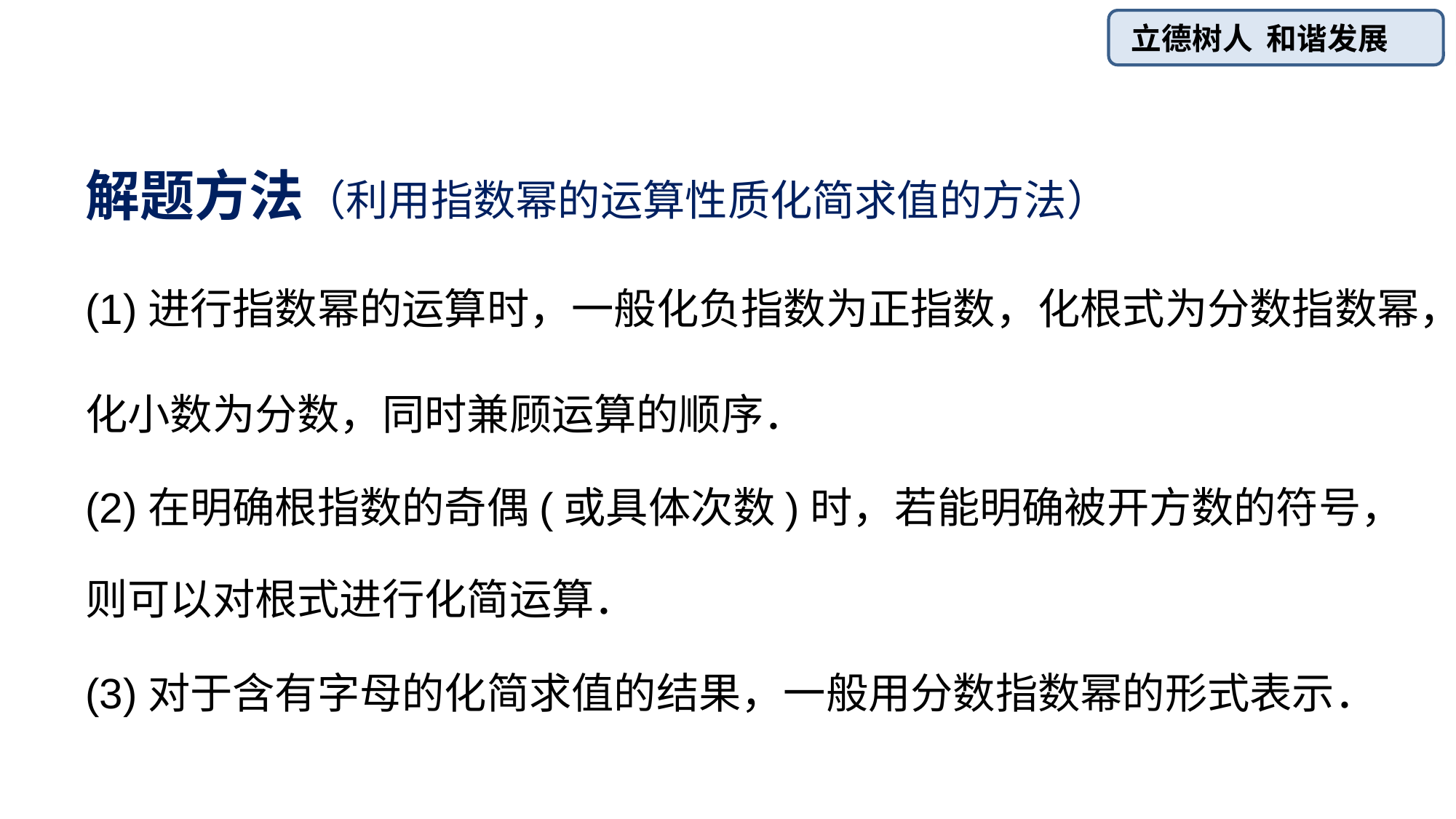

#
解题方法（利用指数幂的运算性质化简求值的方法）

(1)进行指数幂的运算时，一般化负指数为正指数，化根式为分数指数幂，

化小数为分数，同时兼顾运算的顺序．
(2)在明确根指数的奇偶(或具体次数)时，若能明确被开方数的符号，则可以对根式进行化简运算．
(3)对于含有字母的化简求值的结果，一般用分数指数幂的形式表示．